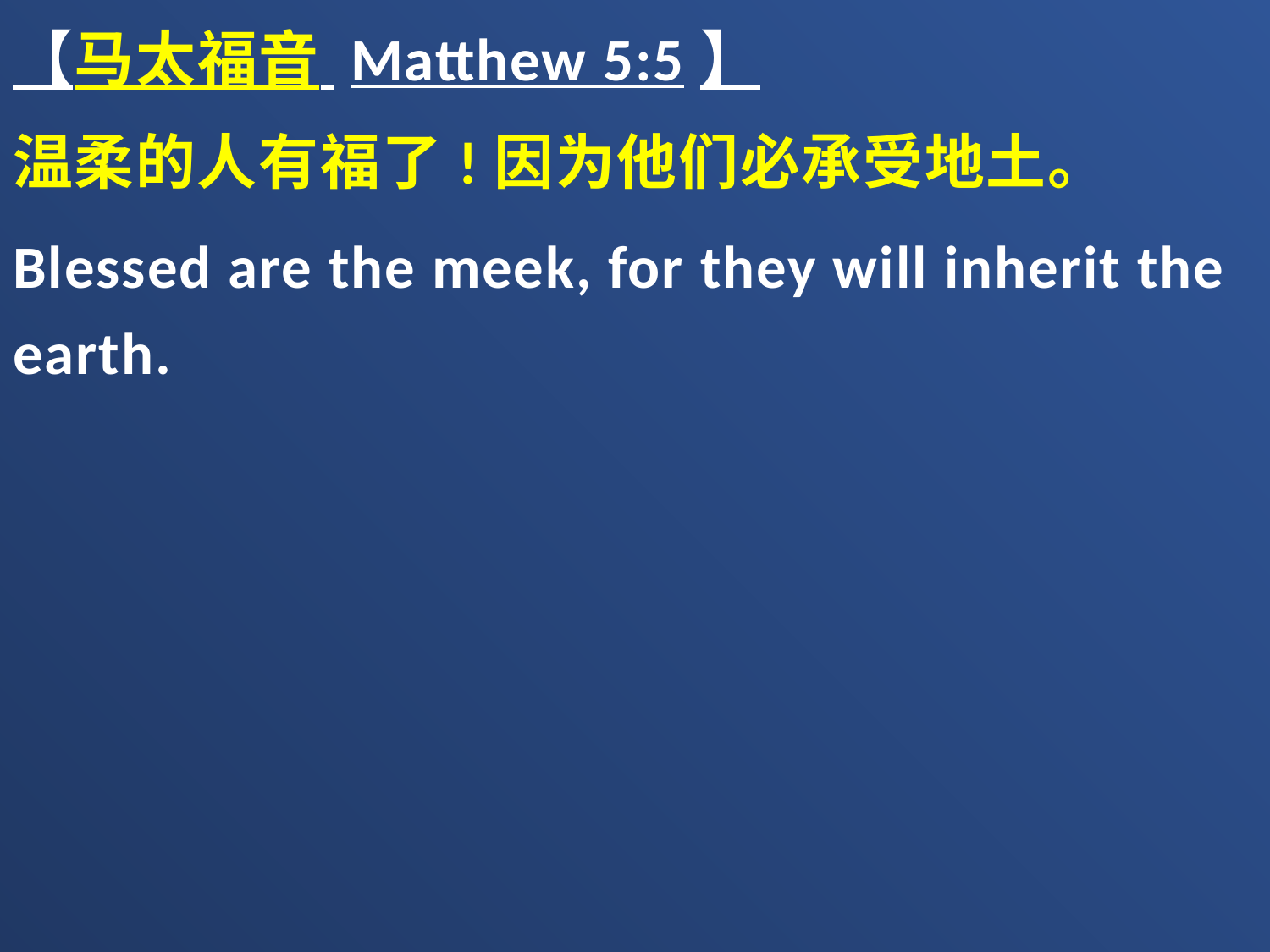

【马太福音 Matthew 5:5】
温柔的人有福了!因为他们必承受地土。
Blessed are the meek, for they will inherit the earth.